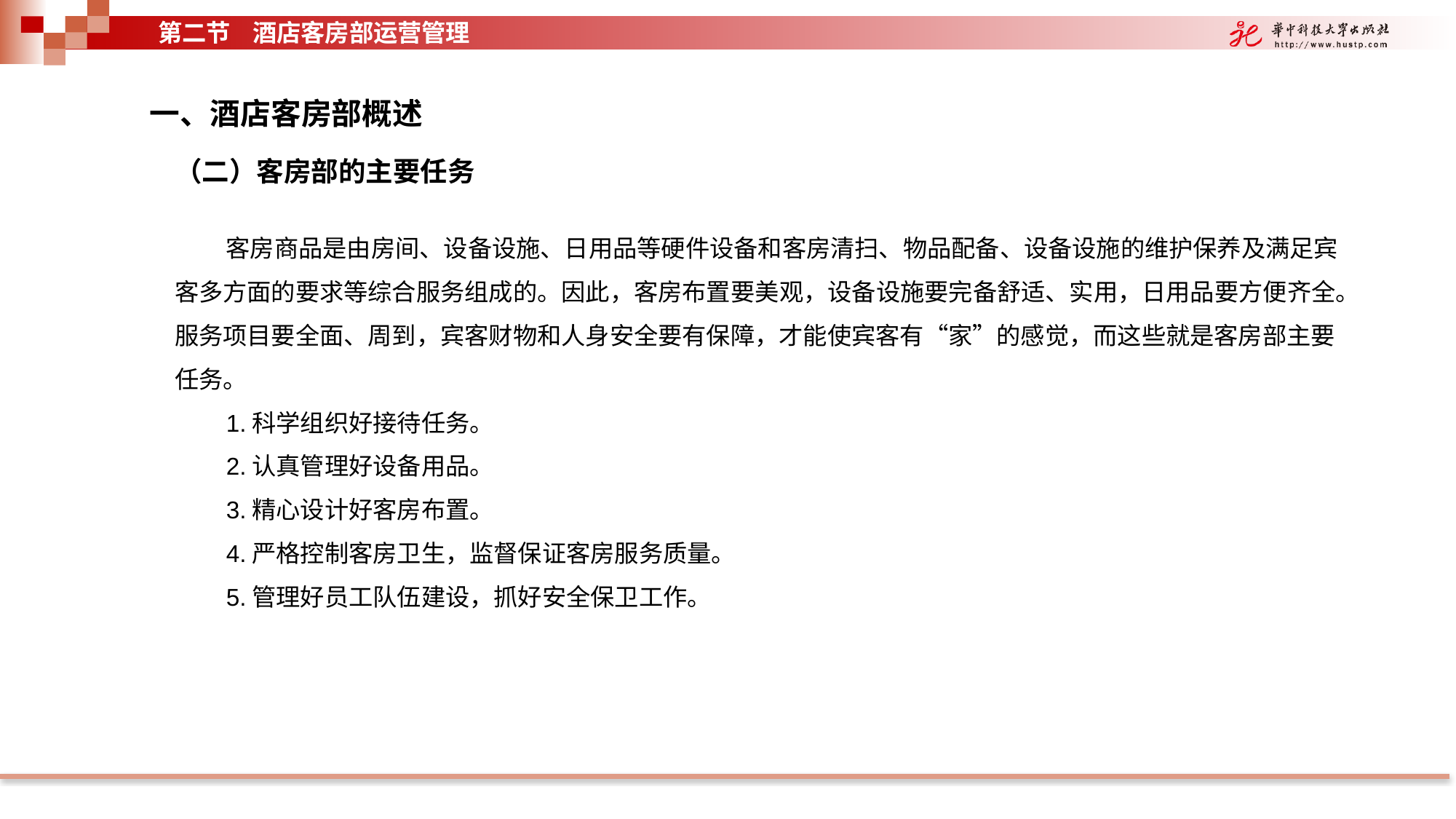

第二节    酒店客房部运营管理
一、酒店客房部概述
（二）客房部的主要任务
客房商品是由房间、设备设施、日用品等硬件设备和客房清扫、物品配备、设备设施的维护保养及满足宾客多方面的要求等综合服务组成的。因此，客房布置要美观，设备设施要完备舒适、实用，日用品要方便齐全。服务项目要全面、周到，宾客财物和人身安全要有保障，才能使宾客有“家”的感觉，而这些就是客房部主要任务。
1.科学组织好接待任务。
2.认真管理好设备用品。
3.精心设计好客房布置。
4.严格控制客房卫生，监督保证客房服务质量。
5.管理好员工队伍建设，抓好安全保卫工作。